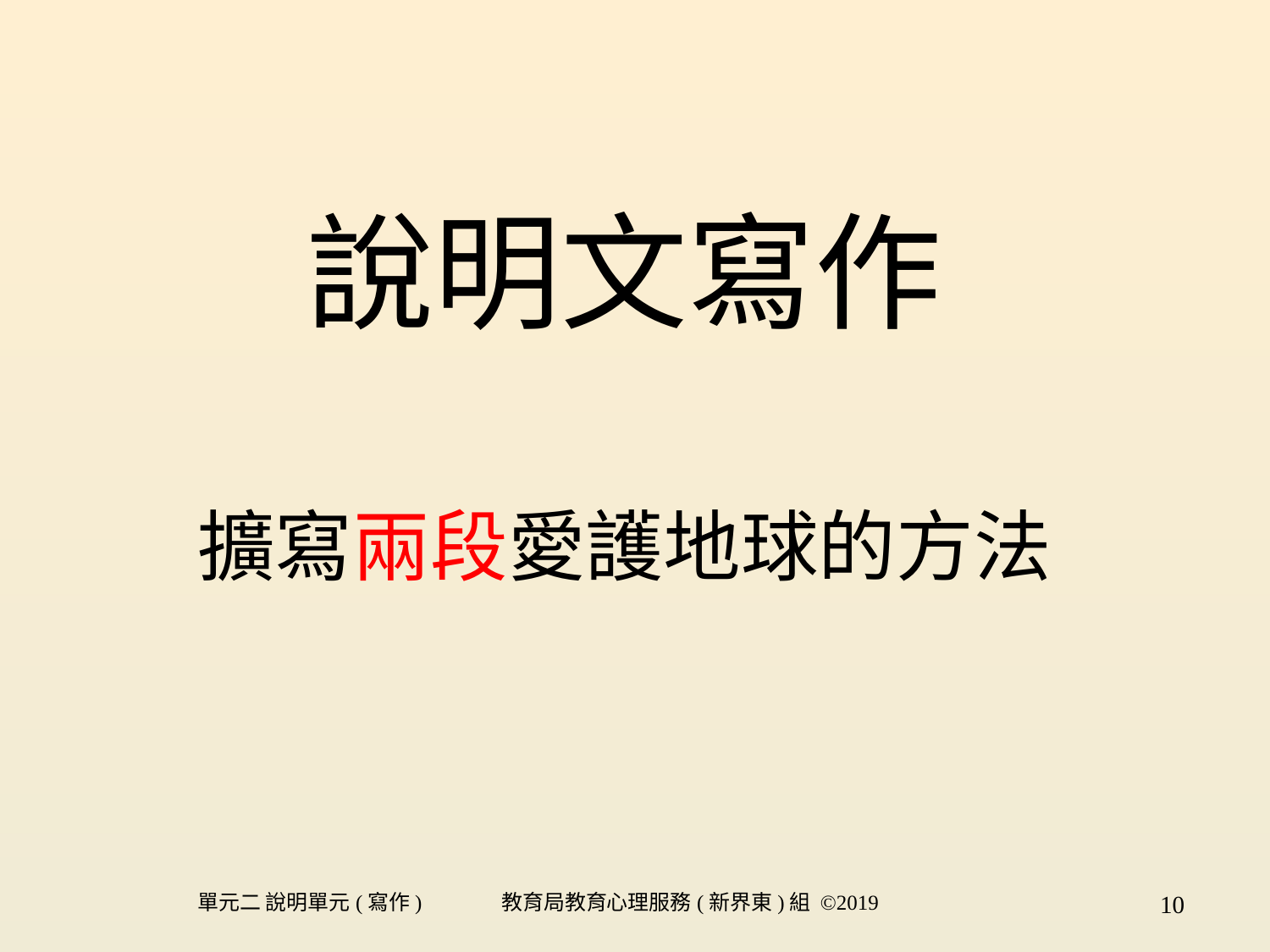

# 說明文寫作 擴寫兩段愛護地球的方法
單元二 說明單元(寫作)
教育局教育心理服務(新界東)組 ©2019
10